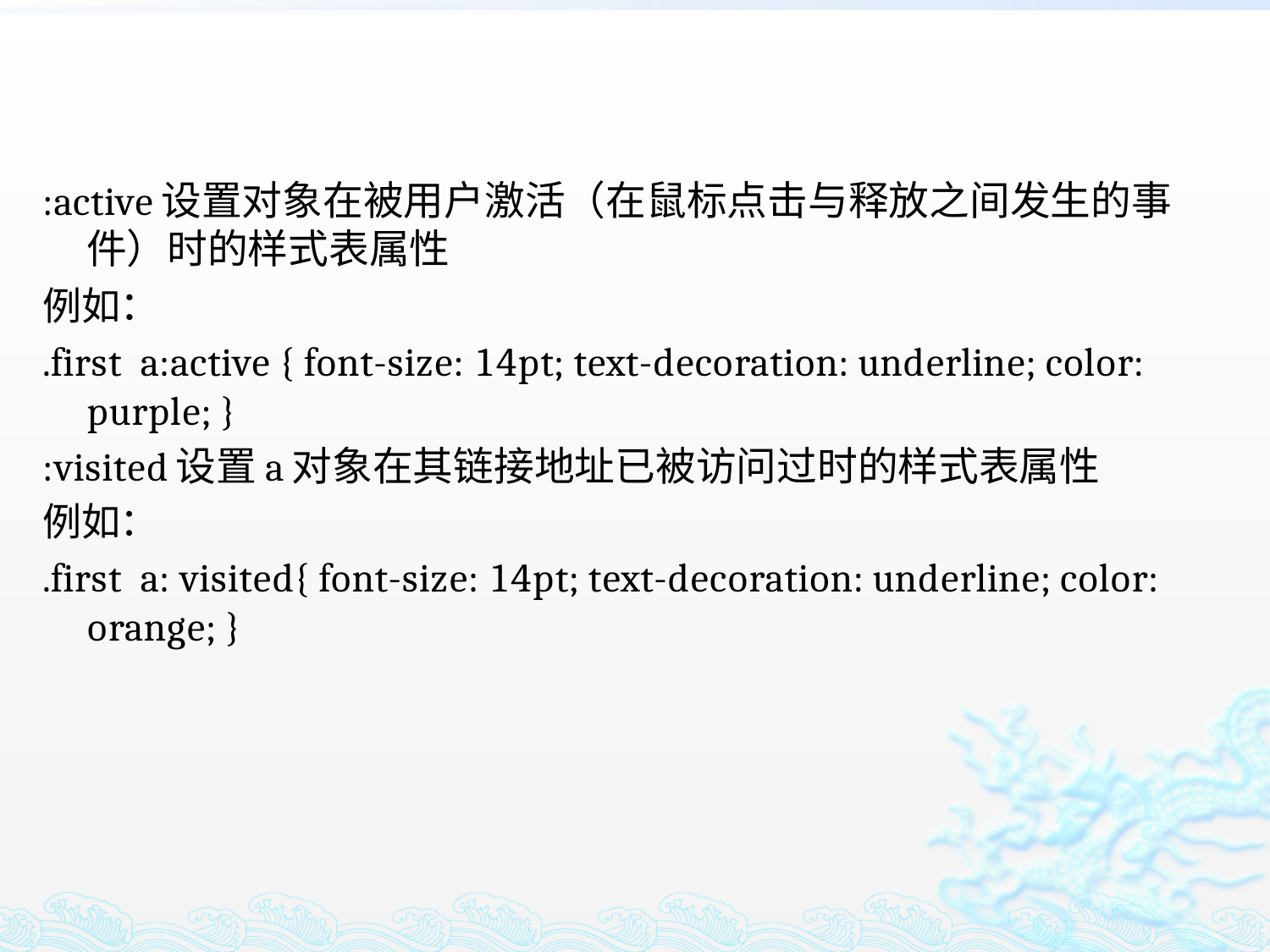

:active设置对象在被用户激活（在鼠标点击与释放之间发生的事件）时的样式表属性
例如：
.first  a:active { font-size: 14pt; text-decoration: underline; color: purple; }
:visited设置a对象在其链接地址已被访问过时的样式表属性
例如：
.first  a: visited{ font-size: 14pt; text-decoration: underline; color: orange; }